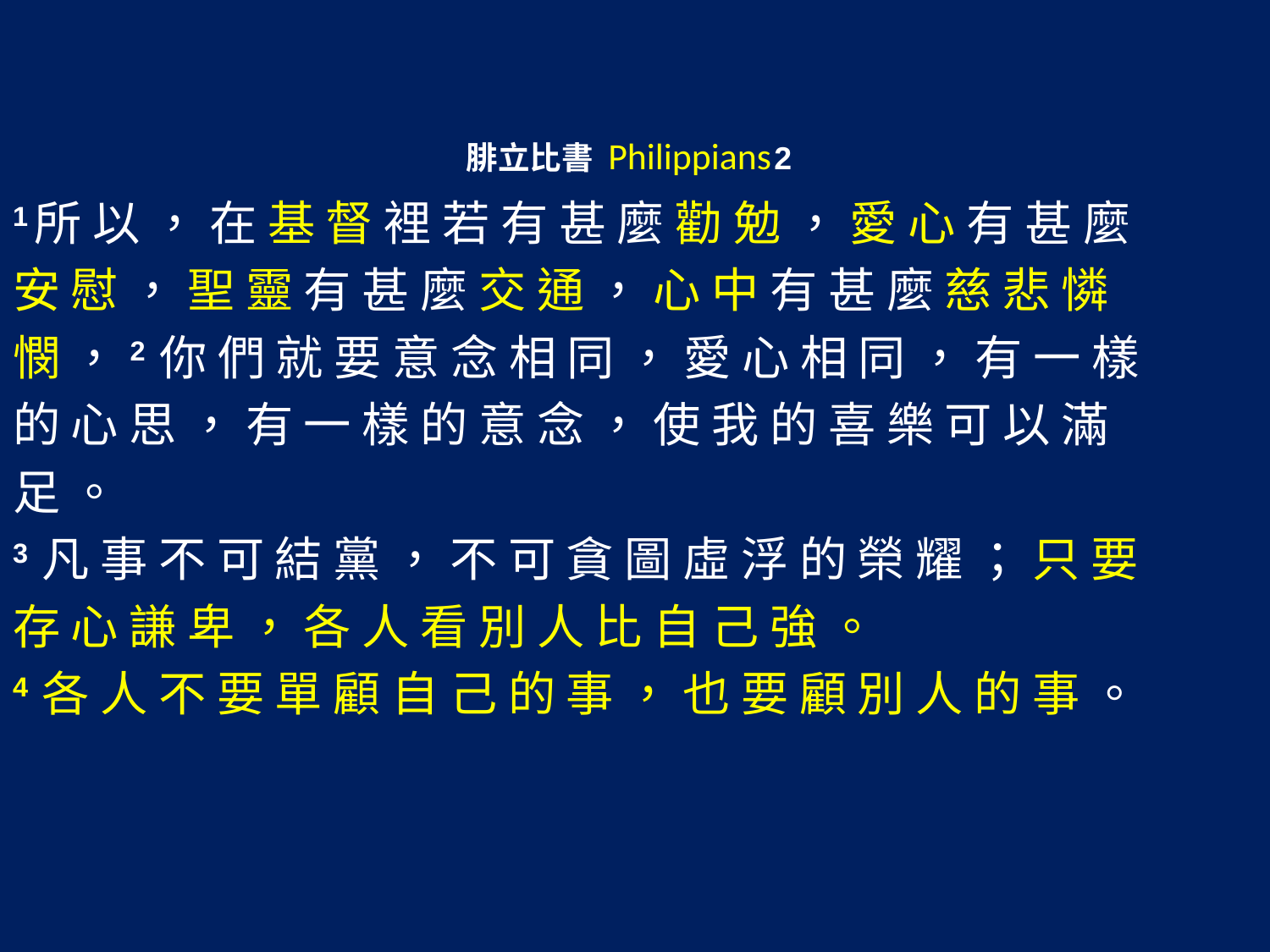

腓立比書 Philippians 2
1所 以 ， 在 基 督 裡 若 有 甚 麼 勸 勉 ， 愛 心 有 甚 麼
安 慰 ， 聖 靈 有 甚 麼 交 通 ， 心 中 有 甚 麼 慈 悲 憐
憫 ，2 你 們 就 要 意 念 相 同 ， 愛 心 相 同 ， 有 一 樣
的 心 思 ， 有 一 樣 的 意 念 ， 使 我 的 喜 樂 可 以 滿
足 。
3 凡 事 不 可 結 黨 ， 不 可 貪 圖 虛 浮 的 榮 耀 ； 只 要
存 心 謙 卑 ， 各 人 看 別 人 比 自 己 強 。
4 各 人 不 要 單 顧 自 己 的 事 ， 也 要 顧 別 人 的 事 。